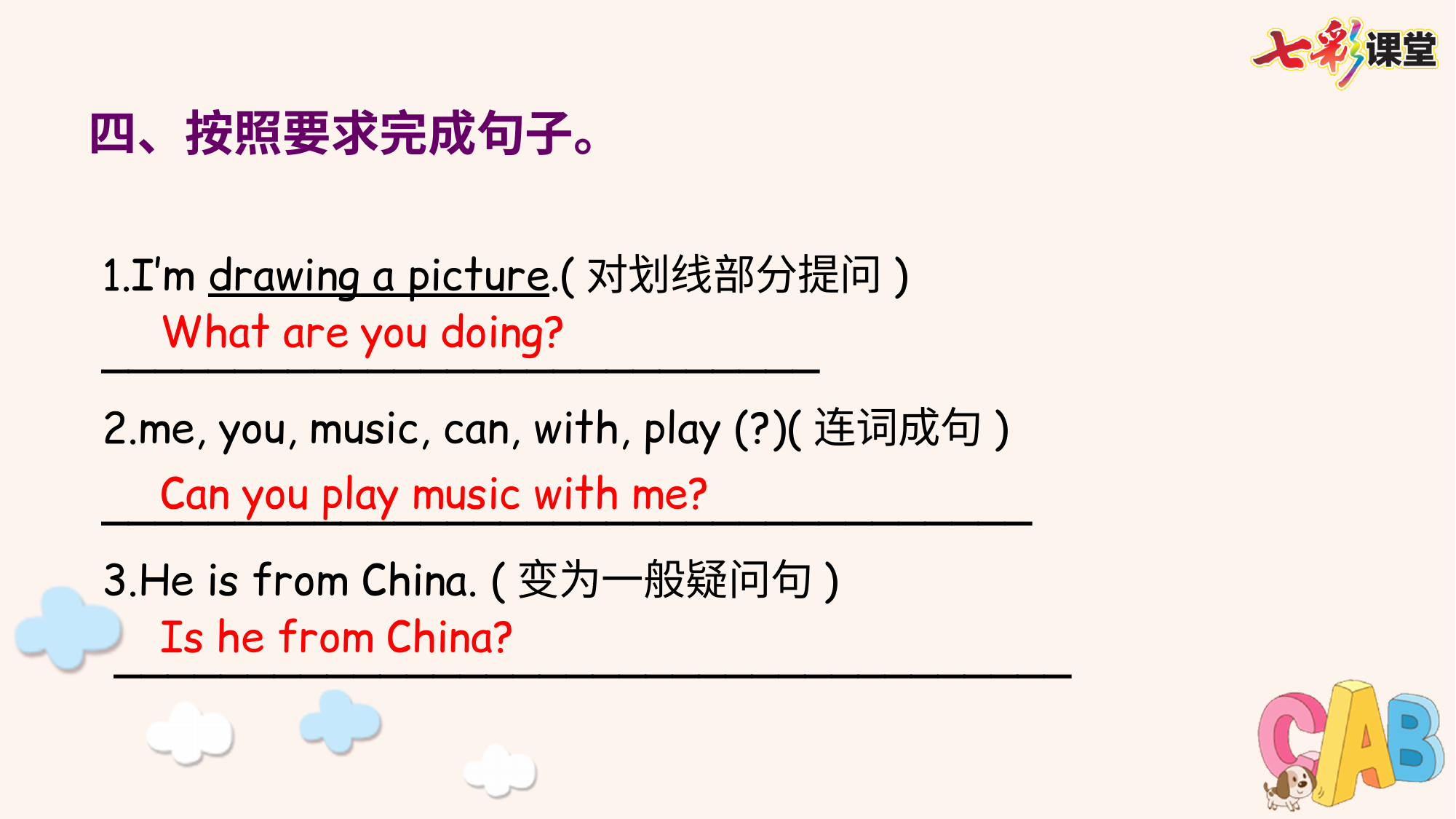

四、按照要求完成句子。
1.I’m drawing a picture.(对划线部分提问)
___________________________
2.me, you, music, can, with, play (?)(连词成句)
___________________________________
3.He is from China. (变为一般疑问句)
 ____________________________________
What are you doing?
Can you play music with me?
Is he from China?